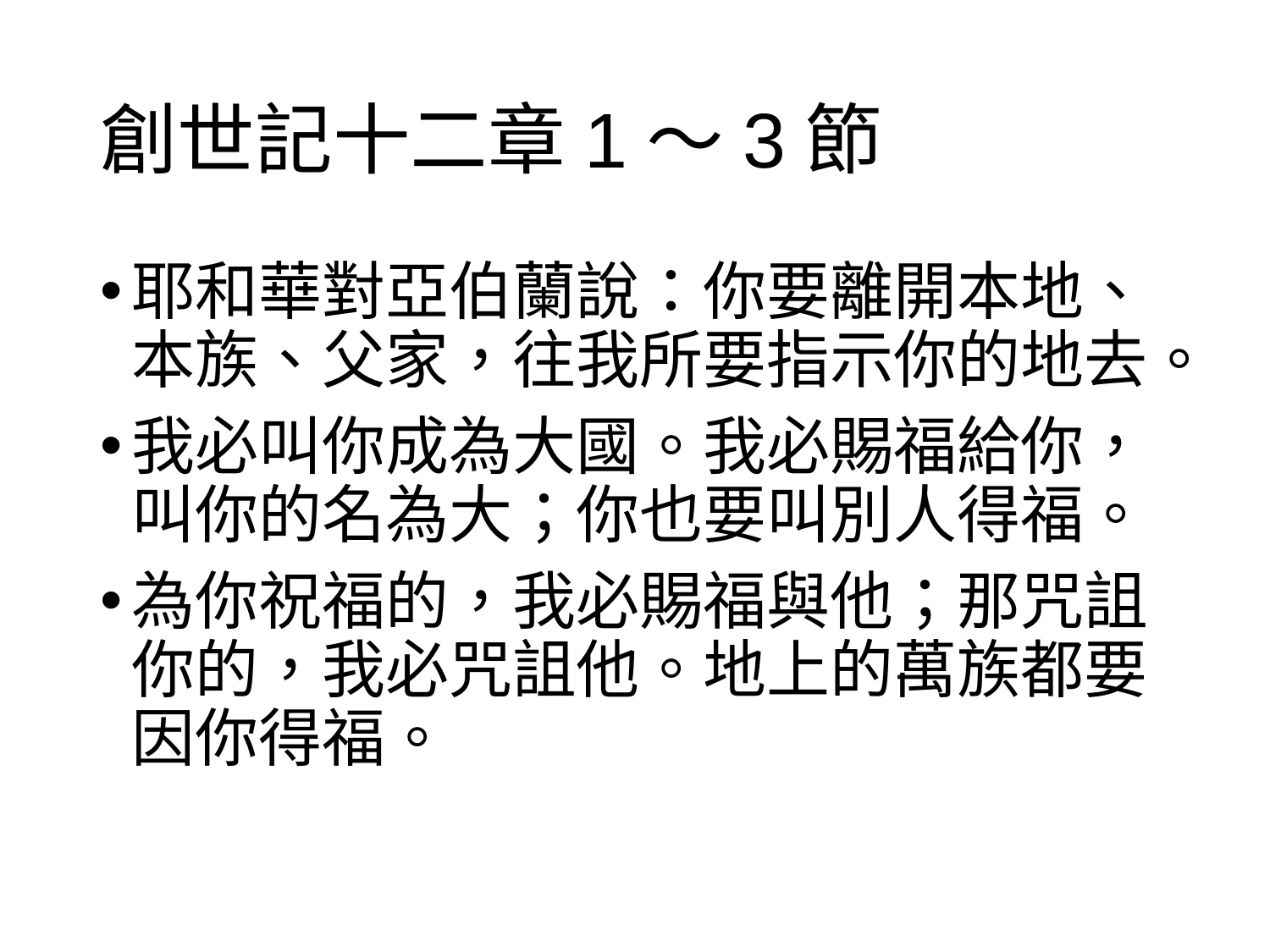

# 創世記十二章1～3節
耶和華對亞伯蘭說：你要離開本地、本族、父家，往我所要指示你的地去。
我必叫你成為大國。我必賜福給你，叫你的名為大；你也要叫別人得福。
為你祝福的，我必賜福與他；那咒詛你的，我必咒詛他。地上的萬族都要因你得福。